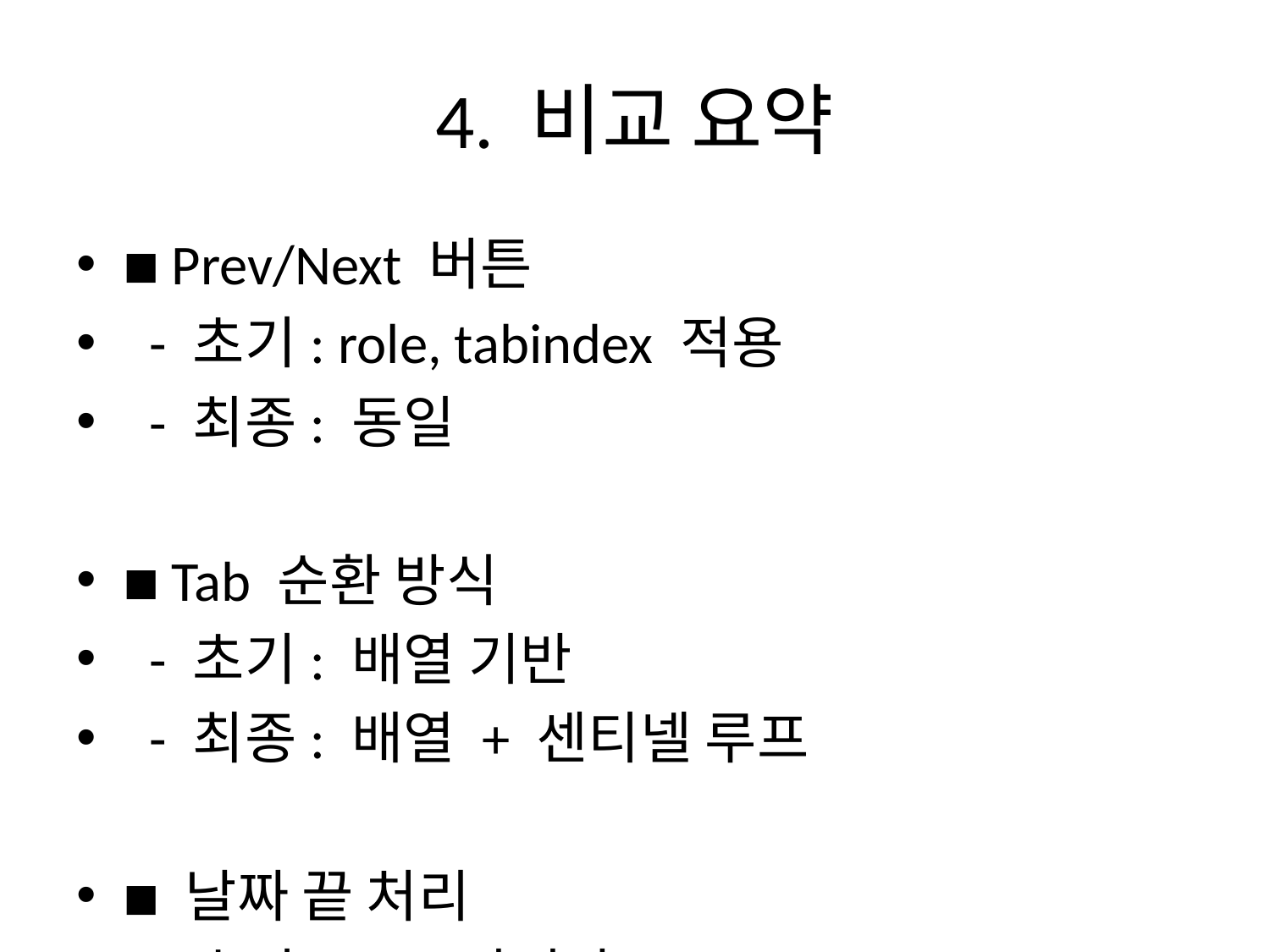

# 4. 비교 요약
◼ Prev/Next 버튼
  - 초기: role, tabindex 적용
  - 최종: 동일

◼ Tab 순환 방식
  - 초기: 배열 기반
  - 최종: 배열 + 센티넬 루프

◼ 날짜 끝 처리
  - 초기: Next까지만
  - 최종: Next → Prev 모두 지원

◼ Prev만 있는 경우
  - 초기: 정상
  - 최종: 동일

◼ Prev+Next 둘 다
  - 초기: ❌ Next까지만
  - 최종: ✅ Prev/NEXT 모두 이동